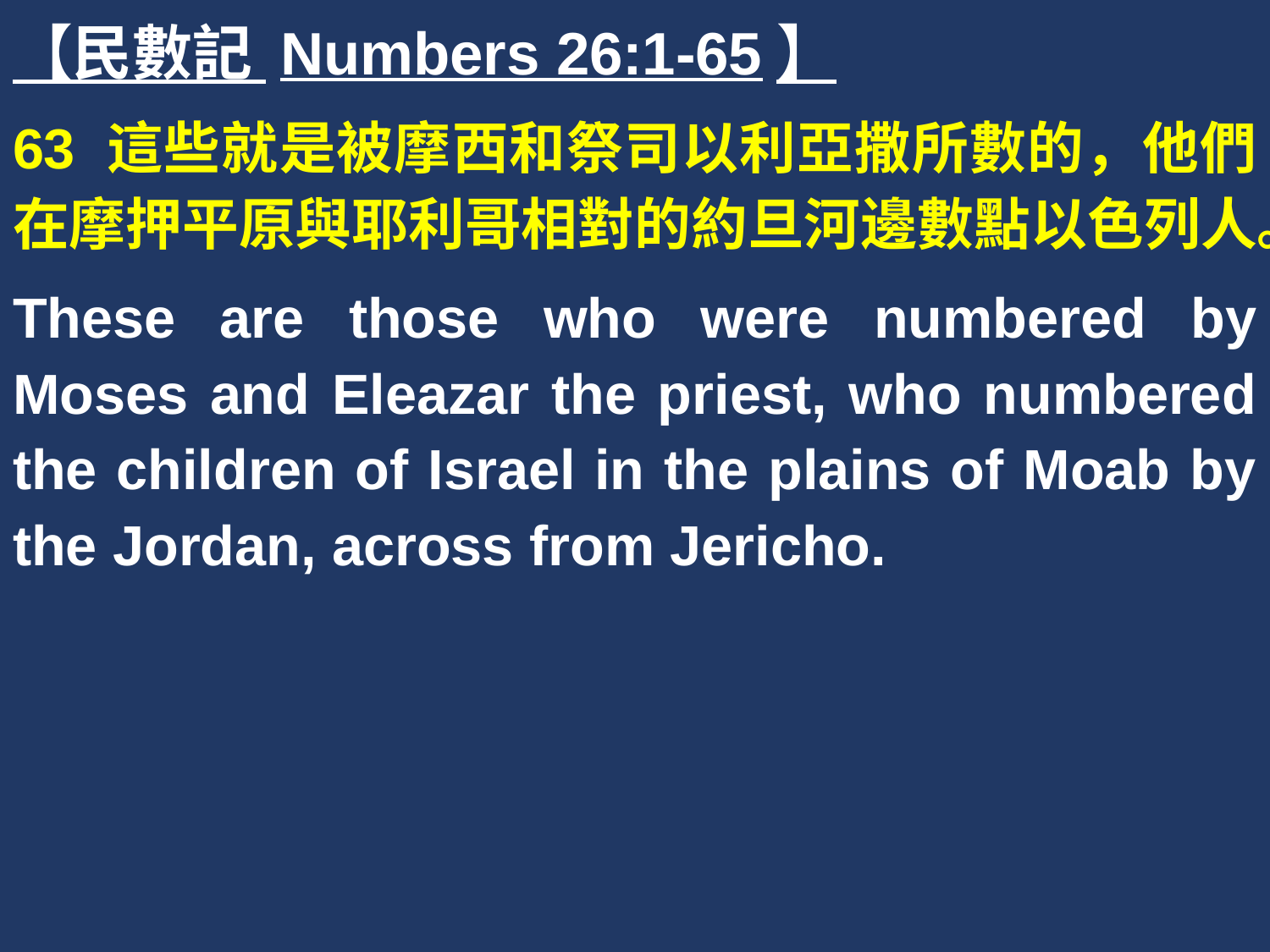

【民數記 Numbers 26:1-65】
63 這些就是被摩西和祭司以利亞撒所數的，他們在摩押平原與耶利哥相對的約旦河邊數點以色列人。
These are those who were numbered by Moses and Eleazar the priest, who numbered the children of Israel in the plains of Moab by the Jordan, across from Jericho.